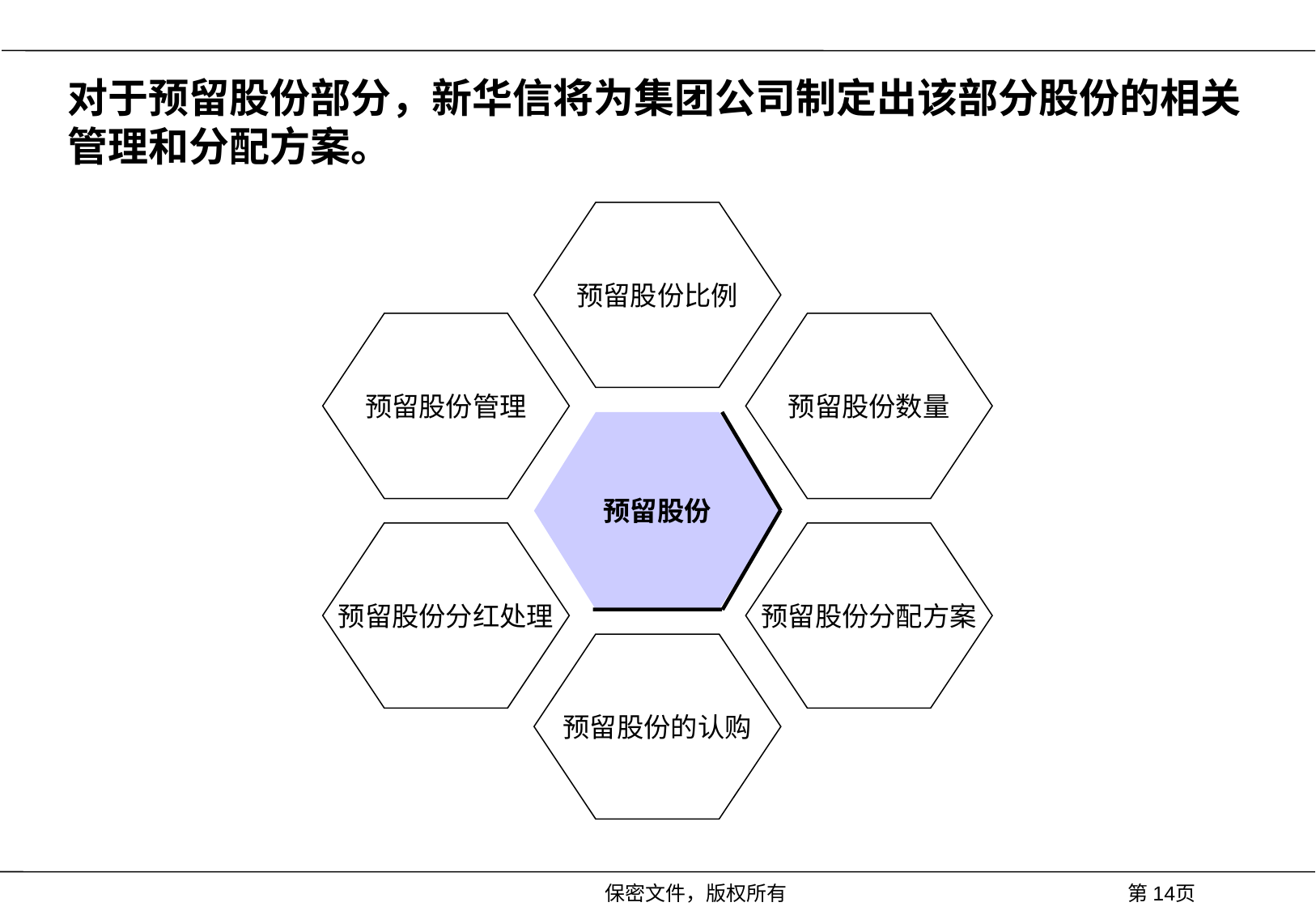

# 对于预留股份部分，新华信将为集团公司制定出该部分股份的相关管理和分配方案。
预留股份比例
预留股份管理
预留股份数量
预留股份

预留股份分红处理
预留股份分配方案

预留股份的认购